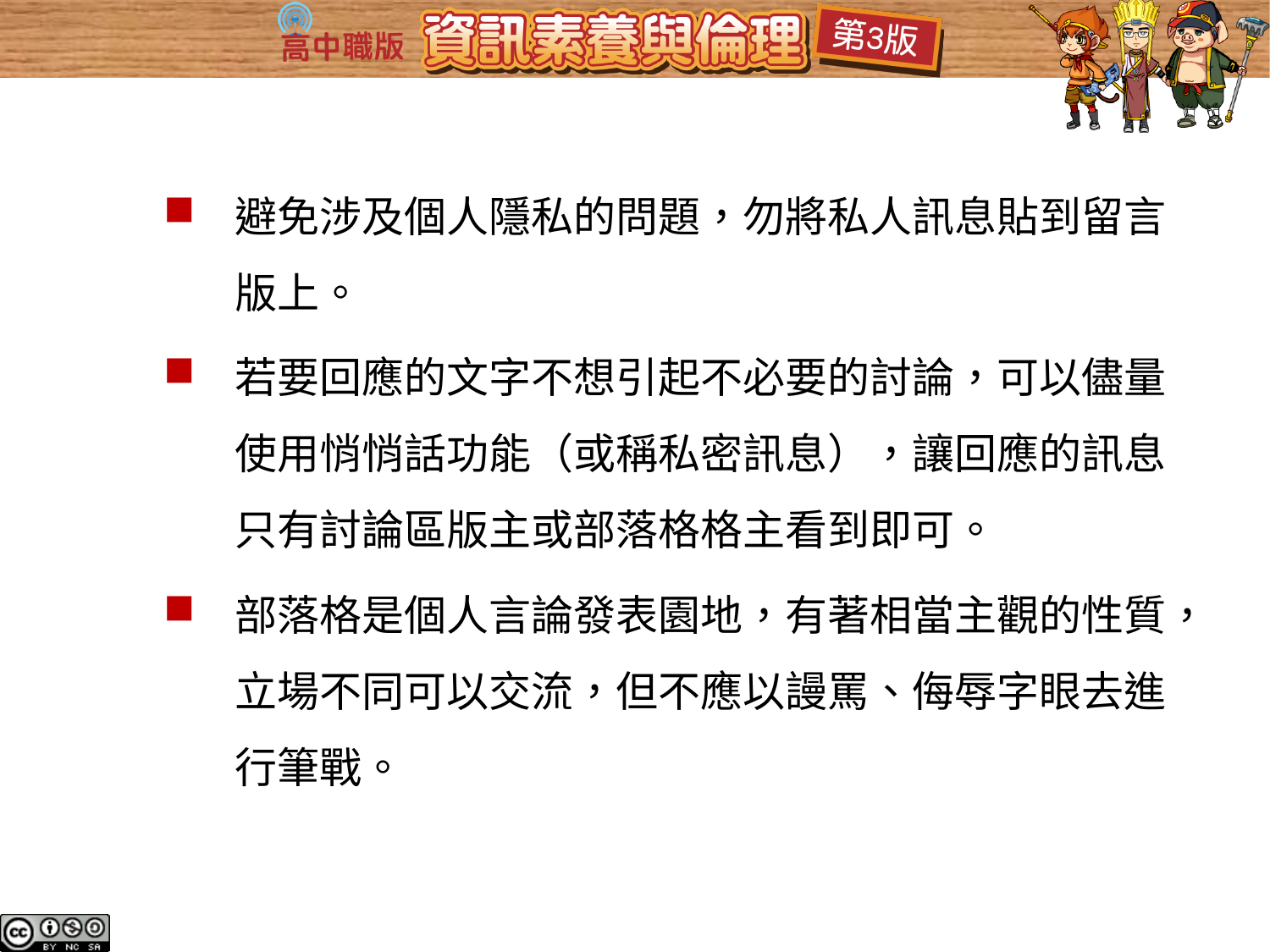

避免涉及個人隱私的問題，勿將私人訊息貼到留言版上。
若要回應的文字不想引起不必要的討論，可以儘量使用悄悄話功能（或稱私密訊息），讓回應的訊息只有討論區版主或部落格格主看到即可。
部落格是個人言論發表園地，有著相當主觀的性質，立場不同可以交流，但不應以謾罵、侮辱字眼去進行筆戰。